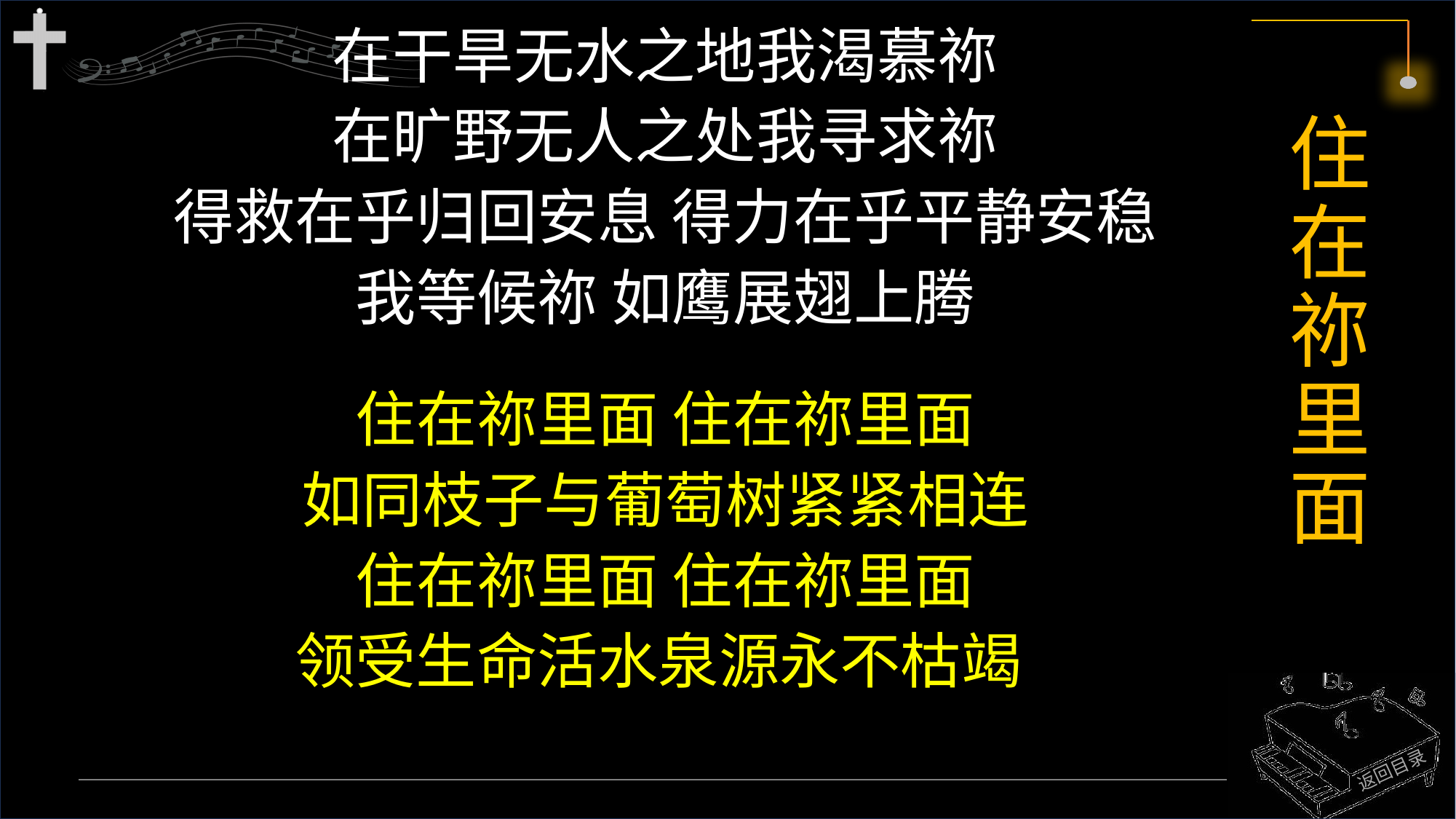

在干旱无水之地我渴慕祢
在旷野无人之处我寻求祢
得救在乎归回安息 得力在乎平静安稳
我等候祢 如鹰展翅上腾

住在祢里面 住在祢里面
如同枝子与葡萄树紧紧相连
住在祢里面 住在祢里面
领受生命活水泉源永不枯竭
# 住在祢里面